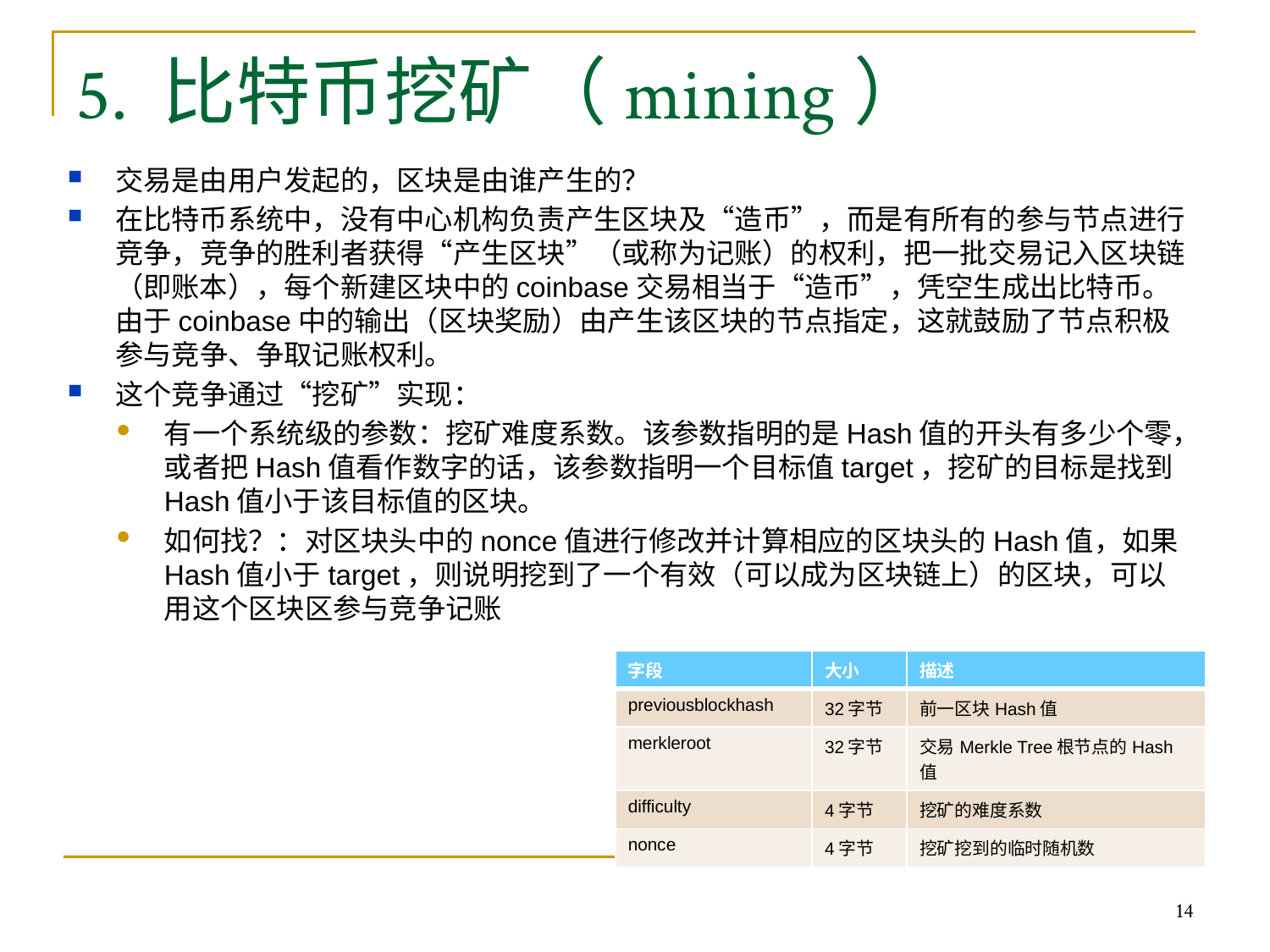

5. 比特币挖矿（mining）
交易是由用户发起的，区块是由谁产生的？
在比特币系统中，没有中心机构负责产生区块及“造币”，而是有所有的参与节点进行竞争，竞争的胜利者获得“产生区块”（或称为记账）的权利，把一批交易记入区块链（即账本），每个新建区块中的coinbase交易相当于“造币”，凭空生成出比特币。由于coinbase中的输出（区块奖励）由产生该区块的节点指定，这就鼓励了节点积极参与竞争、争取记账权利。
这个竞争通过“挖矿”实现：
有一个系统级的参数：挖矿难度系数。该参数指明的是Hash值的开头有多少个零，或者把Hash值看作数字的话，该参数指明一个目标值target，挖矿的目标是找到Hash值小于该目标值的区块。
如何找？：对区块头中的nonce值进行修改并计算相应的区块头的Hash值，如果Hash值小于target，则说明挖到了一个有效（可以成为区块链上）的区块，可以用这个区块区参与竞争记账

| 字段 | 大小 | 描述 |
| --- | --- | --- |
| previousblockhash | 32字节 | 前一区块Hash值 |
| merkleroot | 32字节 | 交易Merkle Tree根节点的Hash值 |
| difficulty | 4字节 | 挖矿的难度系数 |
| nonce | 4字节 | 挖矿挖到的临时随机数 |
14